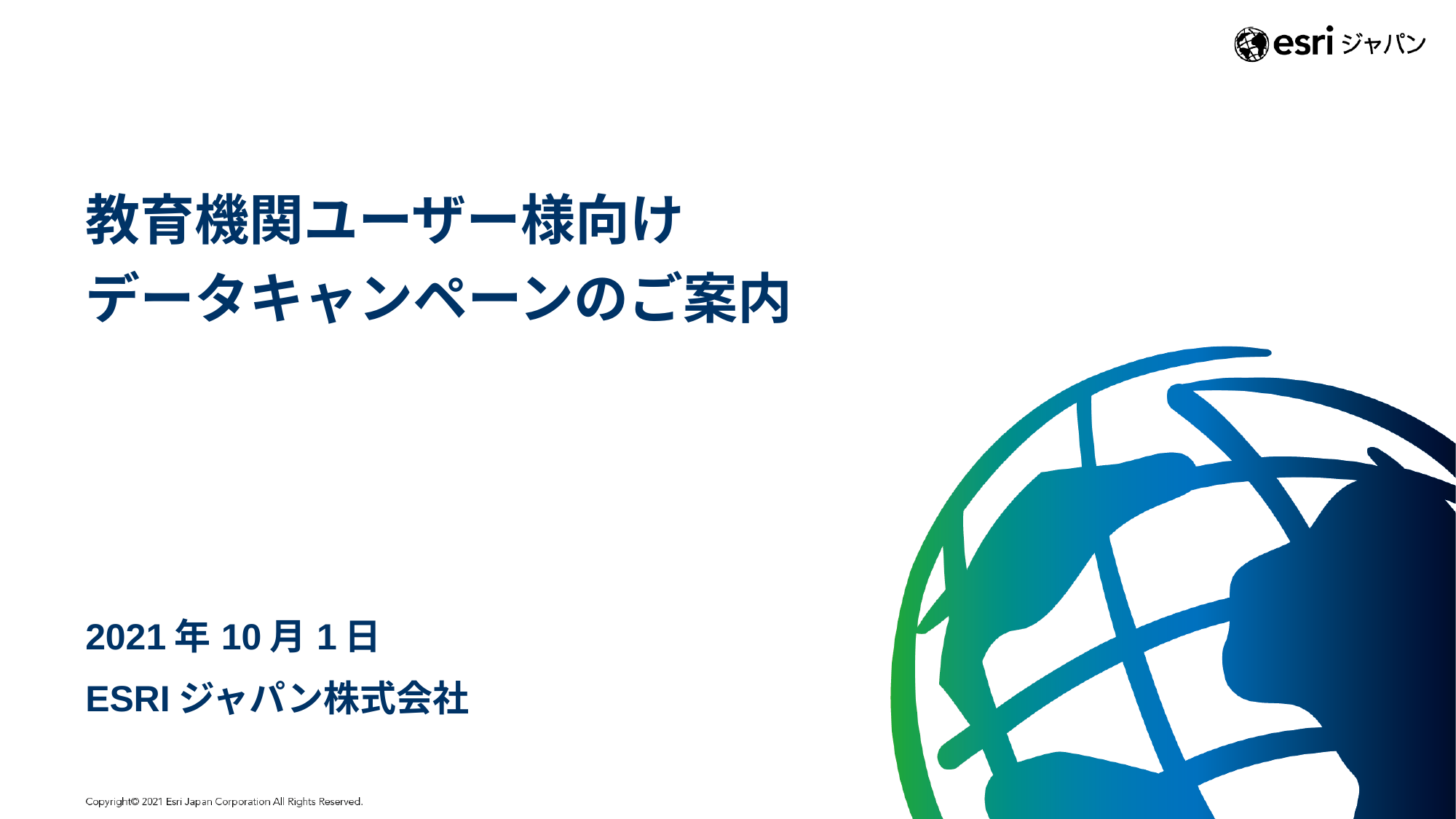

# 教育機関ユーザー様向け データキャンペーンのご案内
2021年10月1日
ESRIジャパン株式会社